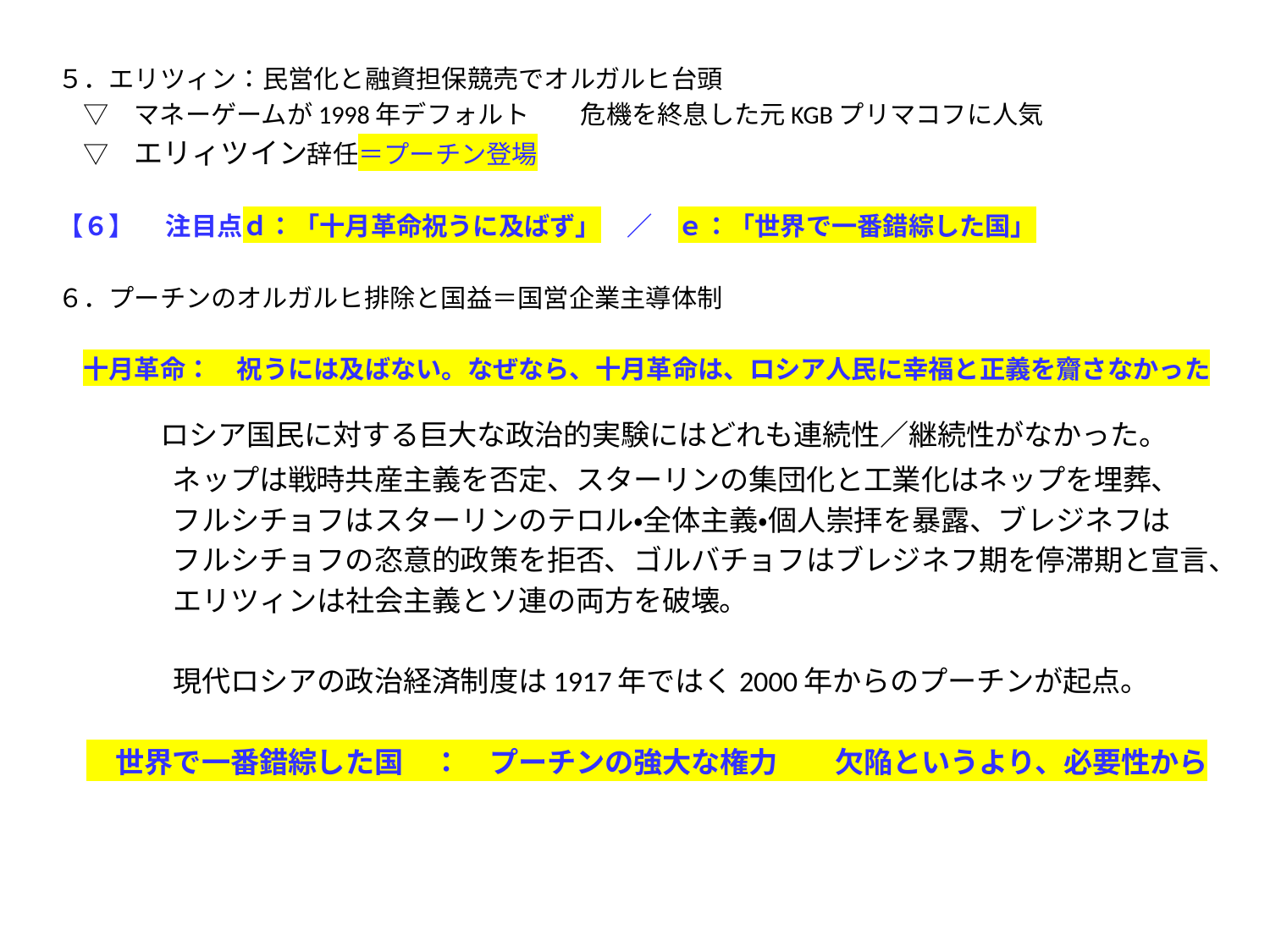

５．エリツィン：民営化と融資担保競売でオルガルヒ台頭
　▽　マネーゲームが1998年デフォルト　　危機を終息した元KGBプリマコフに人気
　▽　エリィツイン辞任＝プーチン登場

【６】 　注目点ｄ：「十月革命祝うに及ばず」　／　ｅ：「世界で一番錯綜した国」

６．プーチンのオルガルヒ排除と国益＝国営企業主導体制

　十月革命：　祝うには及ばない。なぜなら、十月革命は、ロシア人民に幸福と正義を齎さなかった
　　ロシア国民に対する巨大な政治的実験にはどれも連続性／継続性がなかった。
　　　　ネップは戦時共産主義を否定、スターリンの集団化と工業化はネップを埋葬、
　　　　フルシチョフはスターリンのテロル・全体主義・個人崇拝を暴露、ブレジネフは
　　　　フルシチョフの恣意的政策を拒否、ゴルバチョフはブレジネフ期を停滞期と宣言、
　　　　エリツィンは社会主義とソ連の両方を破壊。

　　　　現代ロシアの政治経済制度は1917年ではく2000年からのプーチンが起点。

　　世界で一番錯綜した国　：　プーチンの強大な権力　　欠陥というより、必要性から